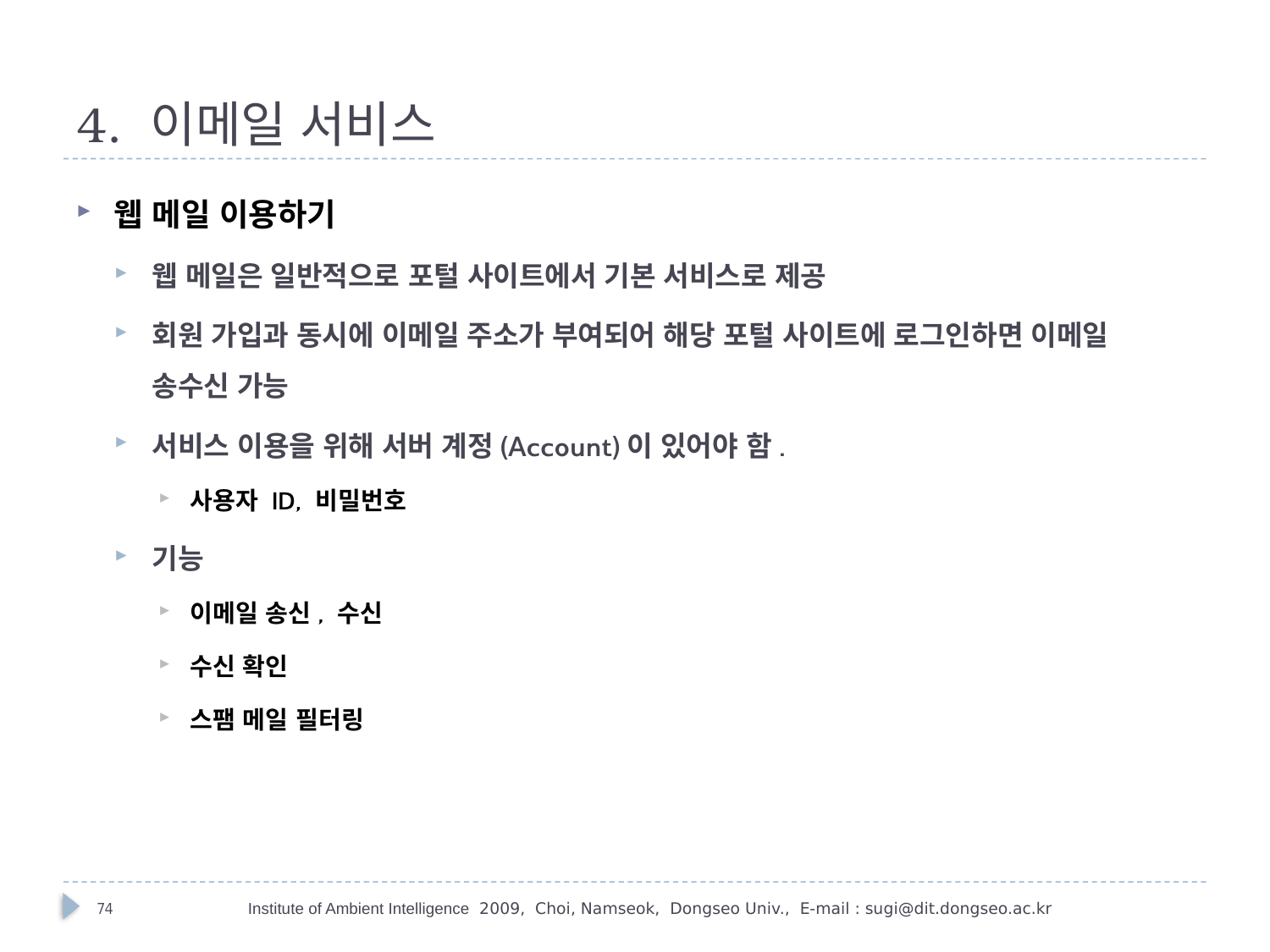

# 4. 이메일 서비스
웹 메일 이용하기
웹 메일은 일반적으로 포털 사이트에서 기본 서비스로 제공
회원 가입과 동시에 이메일 주소가 부여되어 해당 포털 사이트에 로그인하면 이메일 송수신 가능
서비스 이용을 위해 서버 계정(Account)이 있어야 함.
사용자 ID, 비밀번호
기능
이메일 송신, 수신
수신 확인
스팸 메일 필터링